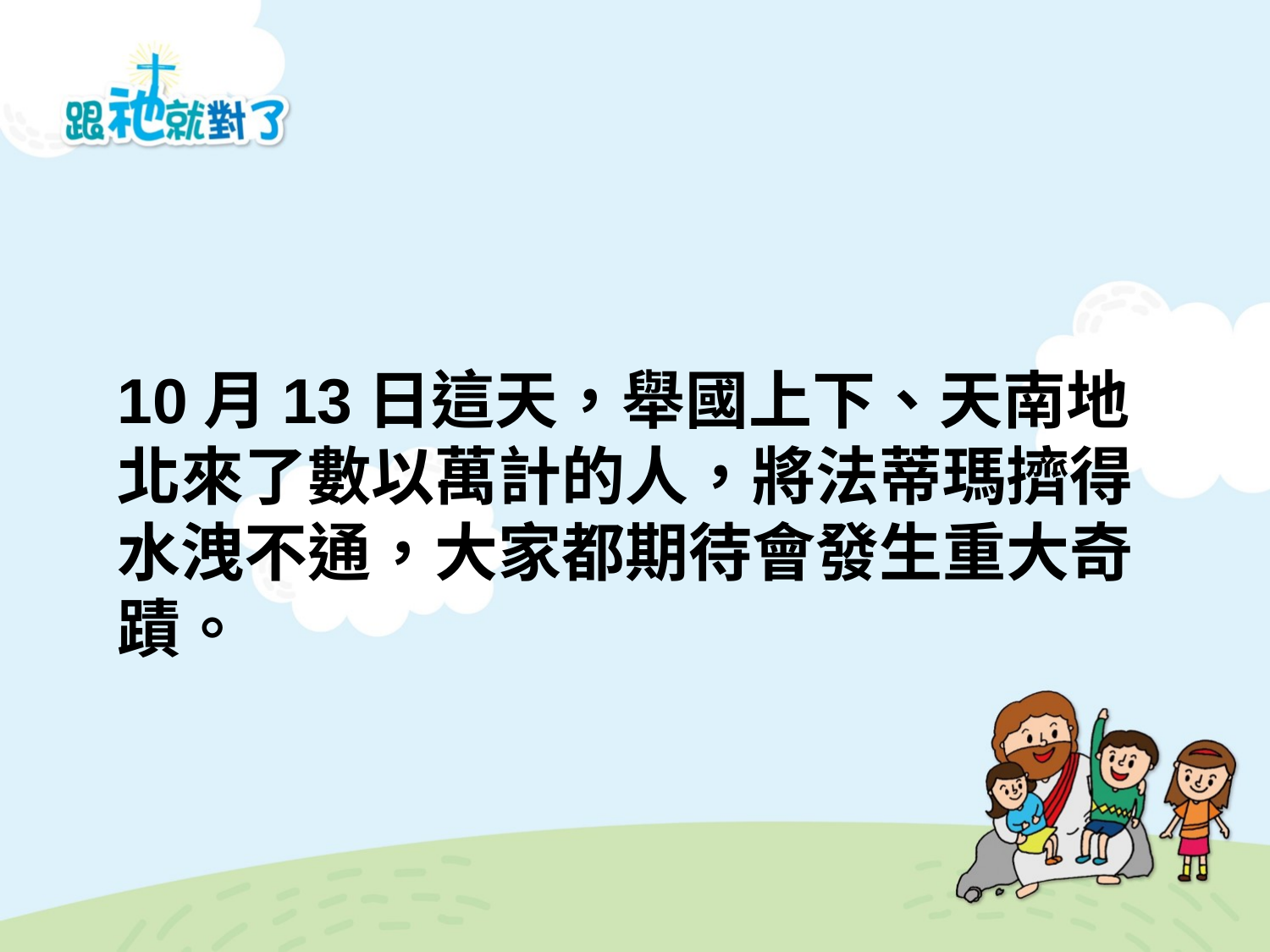

10月13日這天，舉國上下、天南地北來了數以萬計的人，將法蒂瑪擠得水洩不通，大家都期待會發生重大奇蹟。